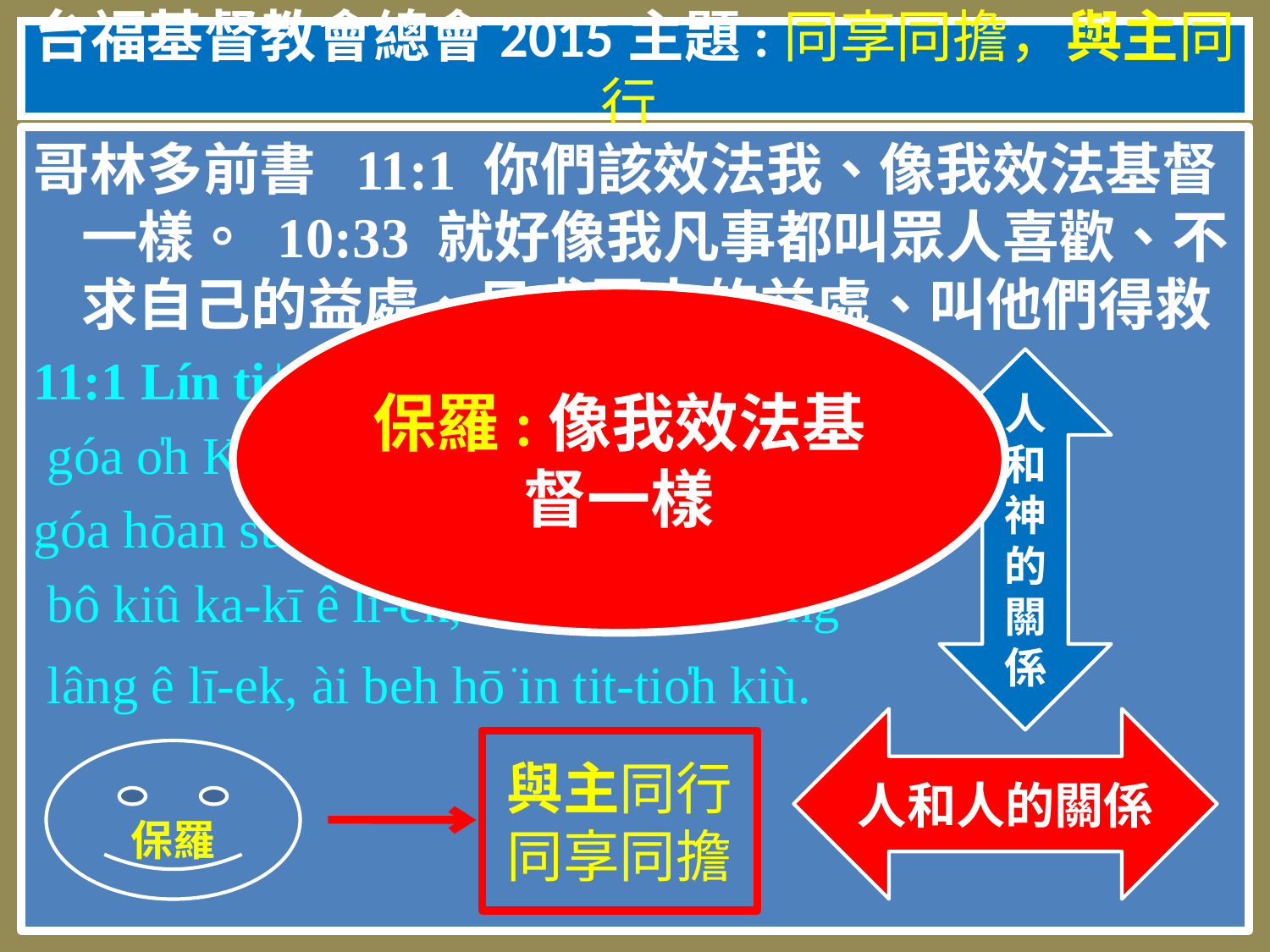

# 台福基督教會總會2015主題:同享同擔，與主同行
哥林多前書  11:1 你們該效法我、像我效法基督一樣。 10:33 就好像我凡事都叫眾人喜歡、不求自己的益處、只求眾人的益處、叫他們得救
11:1 Lín tio̍h o̍h góa, chhin-chhiūⁿ
 góa o̍h Ki-tok. 10:33 Chhin-chhiūⁿ
góa hōan sū hō͘ chèng lâng hoaⁿ-hí,
 bô kiû ka-kī ê lī-ek, chiū-sī kiû chèng
 lâng ê lī-ek, ài beh hō͘ in tit-tio̍h kiù.
保羅:像我效法基督一樣
人
和神
的關係

人和人的關係

與主同行
同享同擔

保羅